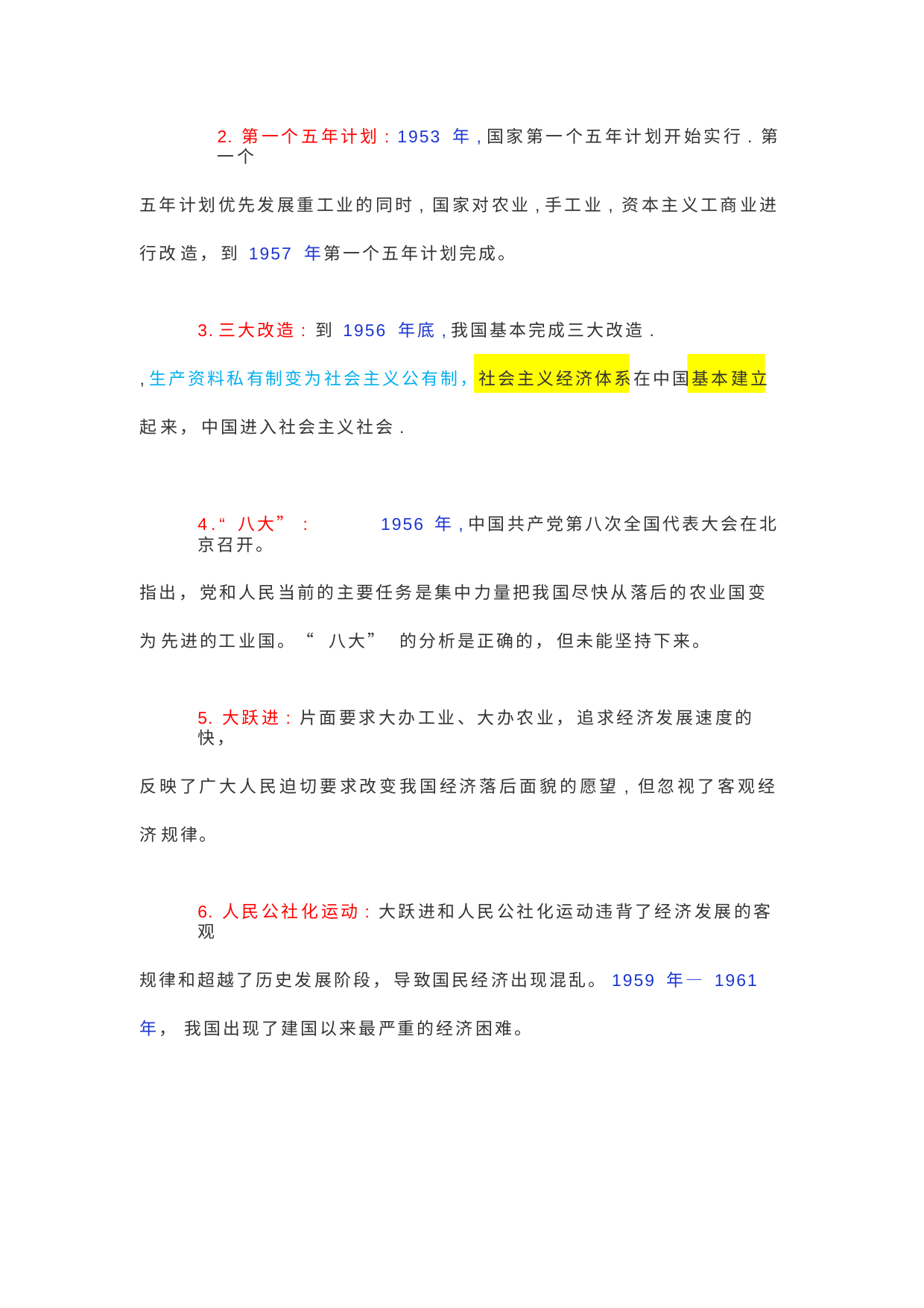

2. 第一个五年计划: 1953 年,国家第一个五年计划开始实行. 第一个
五年计划优先发展重工业的同时, 国家对农业,手工业, 资本主义工商业进行改 造， 到 1957 年第一个五年计划完成。
3.三大改造: 到 1956 年底,我国基本完成三大改造.
,生产资料私有制变为社会主义公有制，社会主义经济体系在中国基本建立起 来， 中国进入社会主义社会.

4.“ 八大”:	1956 年,中国共产党第八次全国代表大会在北京召开。
指出， 党和人民当前的主要任务是集中力量把我国尽快从落后的农业国变为 先进的工业国。“ 八大” 的分析是正确的， 但未能坚持下来。
5. 大跃进: 片面要求大办工业、大办农业， 追求经济发展速度的快，
反映了广大人民迫切要求改变我国经济落后面貌的愿望, 但忽视了客观经济 规律。
6. 人民公社化运动: 大跃进和人民公社化运动违背了经济发展的客观
规律和超越了历史发展阶段， 导致国民经济出现混乱。1959 年— 1961 年，  我国出现了建国以来最严重的经济困难。